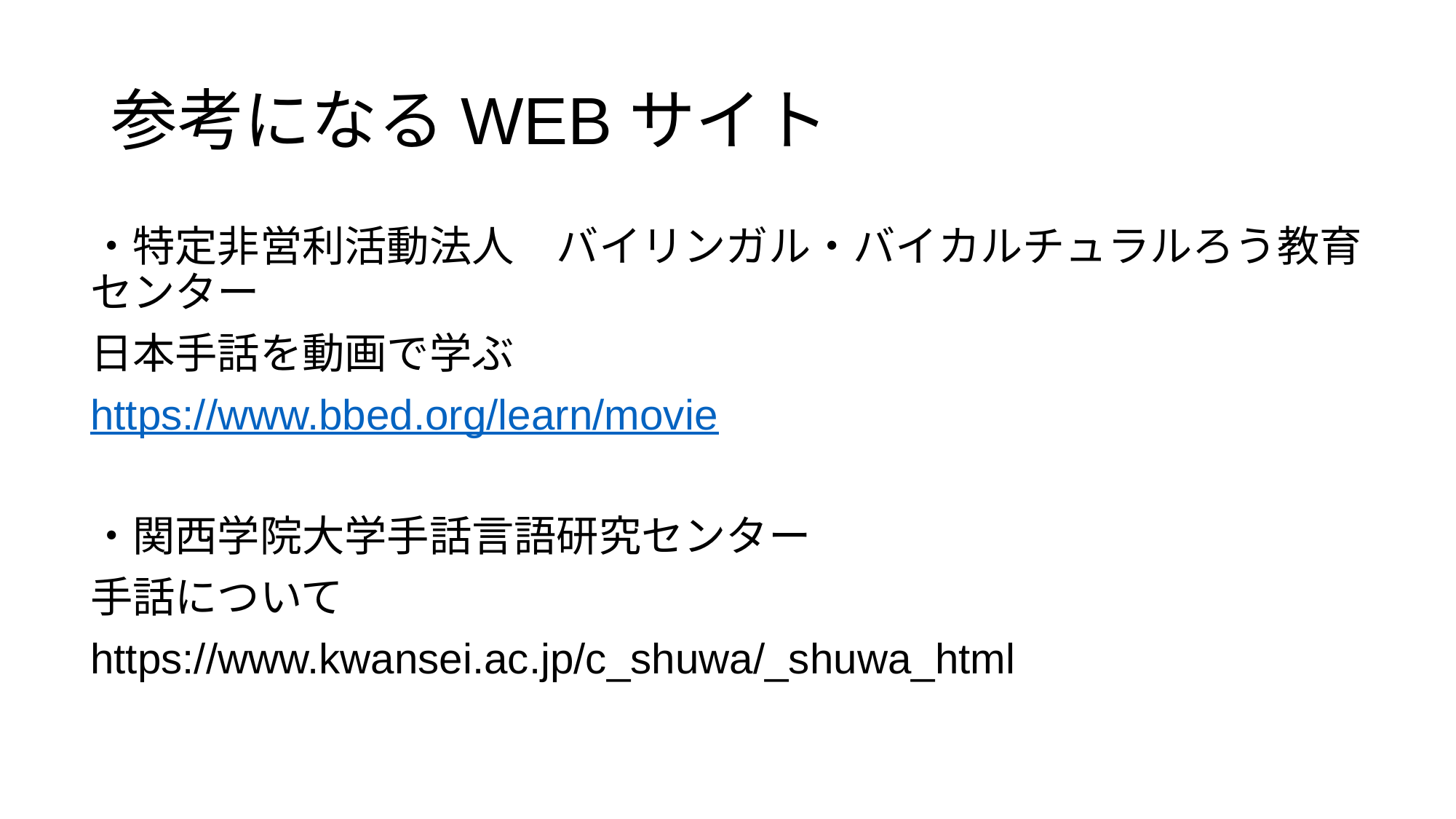

# 参考になるWEBサイト
・特定非営利活動法人　バイリンガル・バイカルチュラルろう教育センター
日本手話を動画で学ぶ
https://www.bbed.org/learn/movie

・関西学院大学手話言語研究センター
手話について
https://www.kwansei.ac.jp/c_shuwa/_shuwa_html